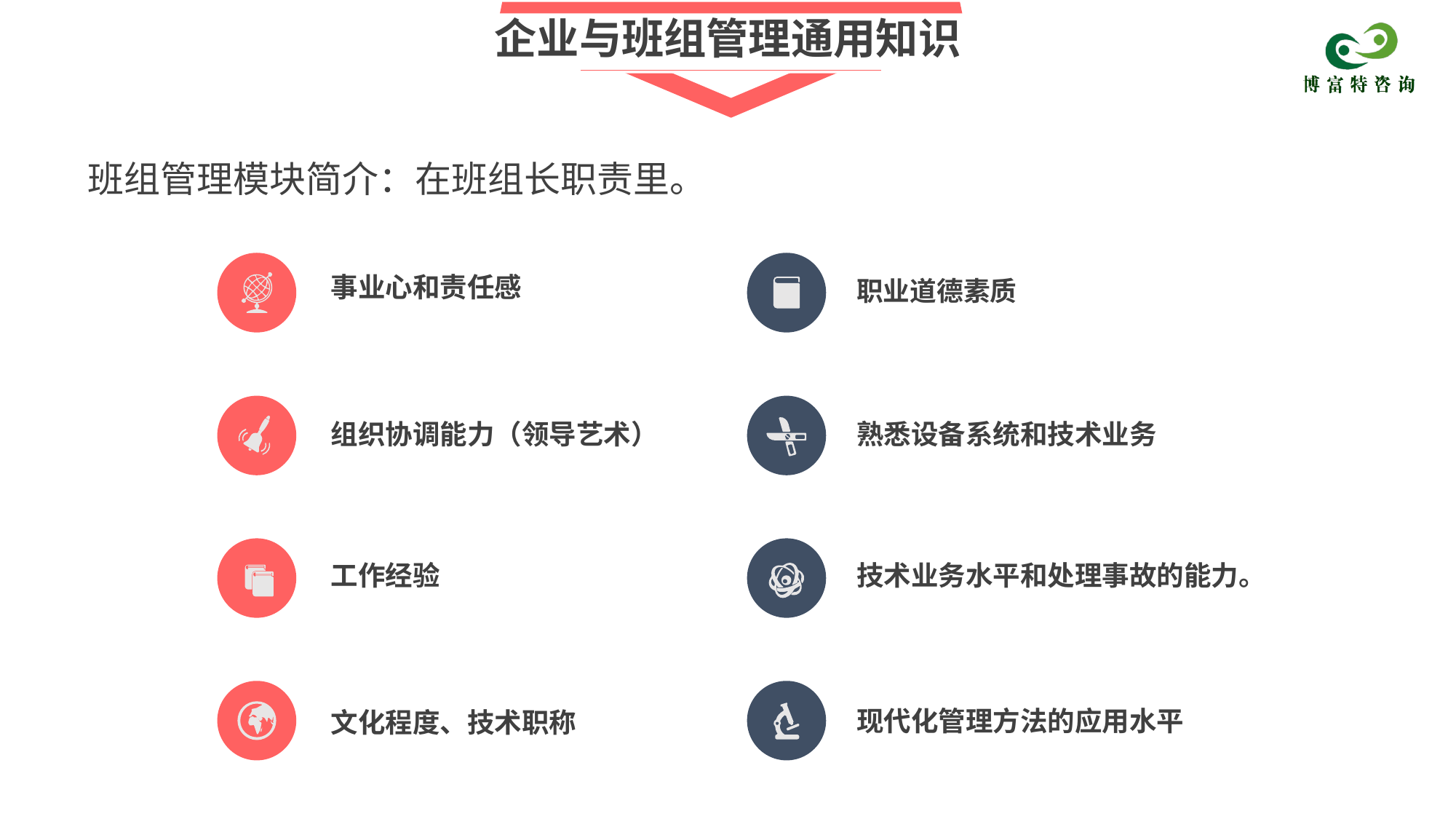

企业与班组管理通用知识
班组管理模块简介：在班组长职责里。

事业心和责任感
职业道德素质

组织协调能力（领导艺术）
熟悉设备系统和技术业务

工作经验
技术业务水平和处理事故的能力。

现代化管理方法的应用水平
文化程度、技术职称